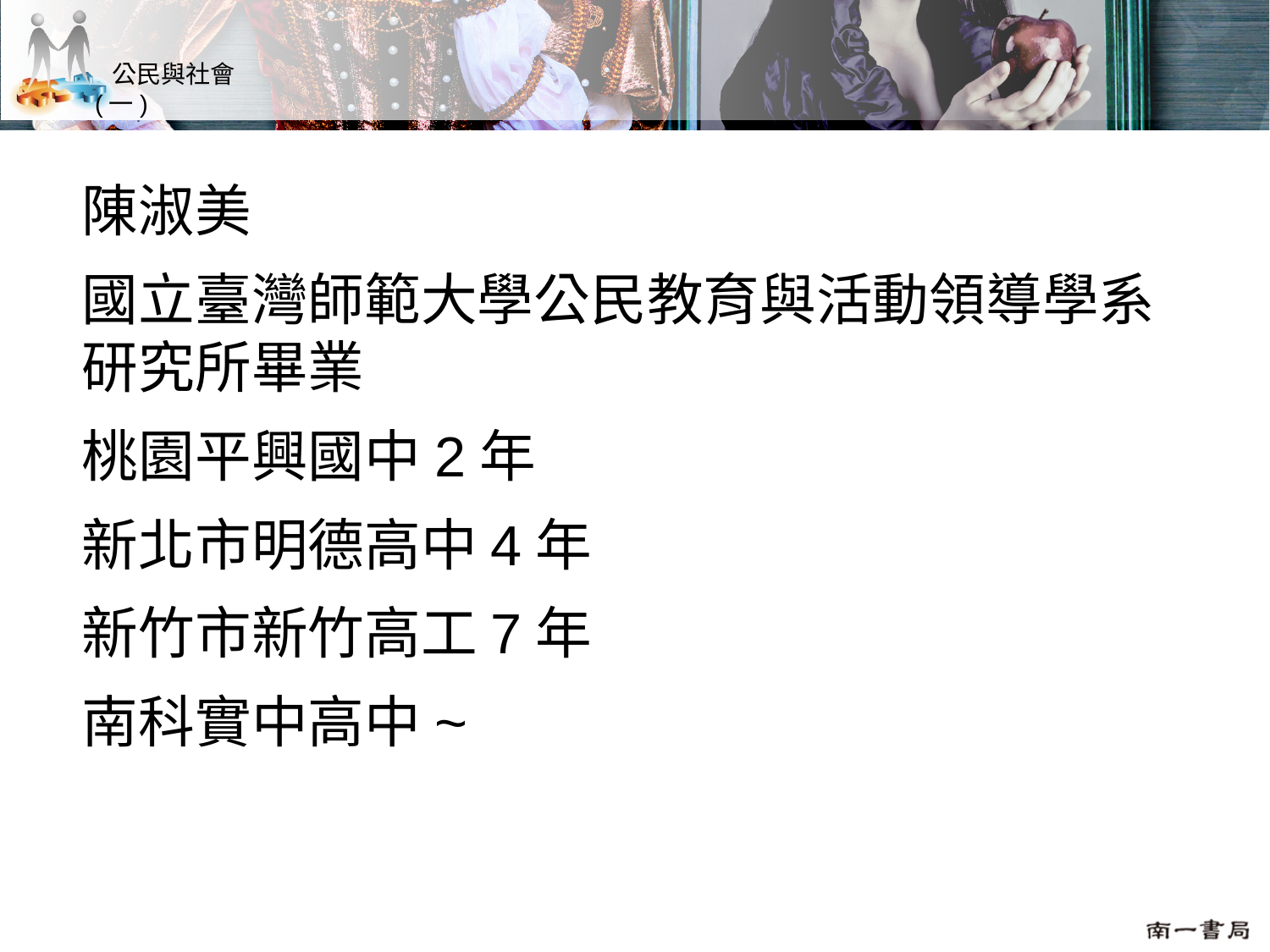

陳淑美
國立臺灣師範大學公民教育與活動領導學系研究所畢業
桃園平興國中2年
新北市明德高中4年
新竹市新竹高工7年
南科實中高中~